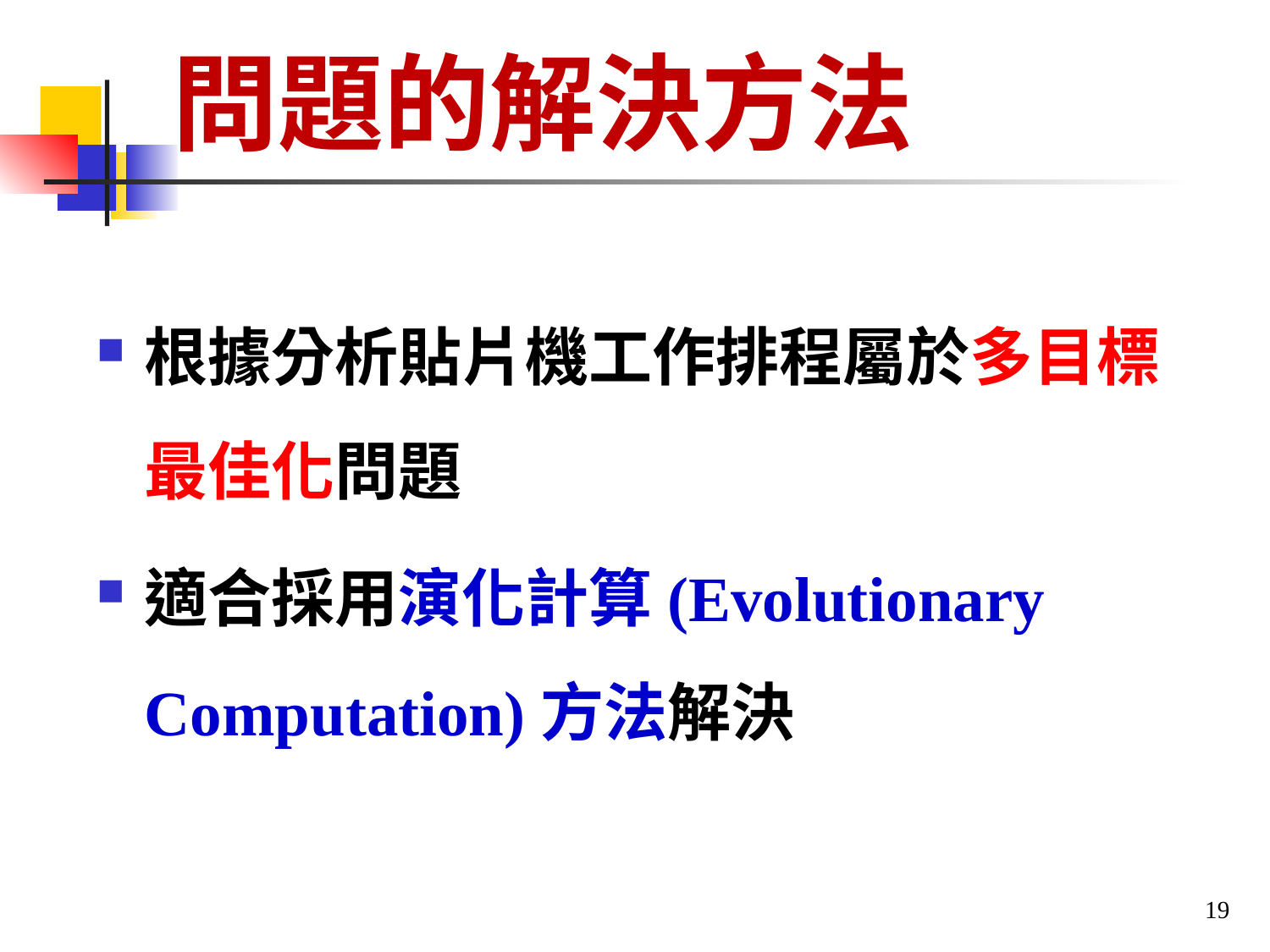

# 問題的解決方法
根據分析貼片機工作排程屬於多目標最佳化問題
適合採用演化計算(Evolutionary Computation)方法解決

19